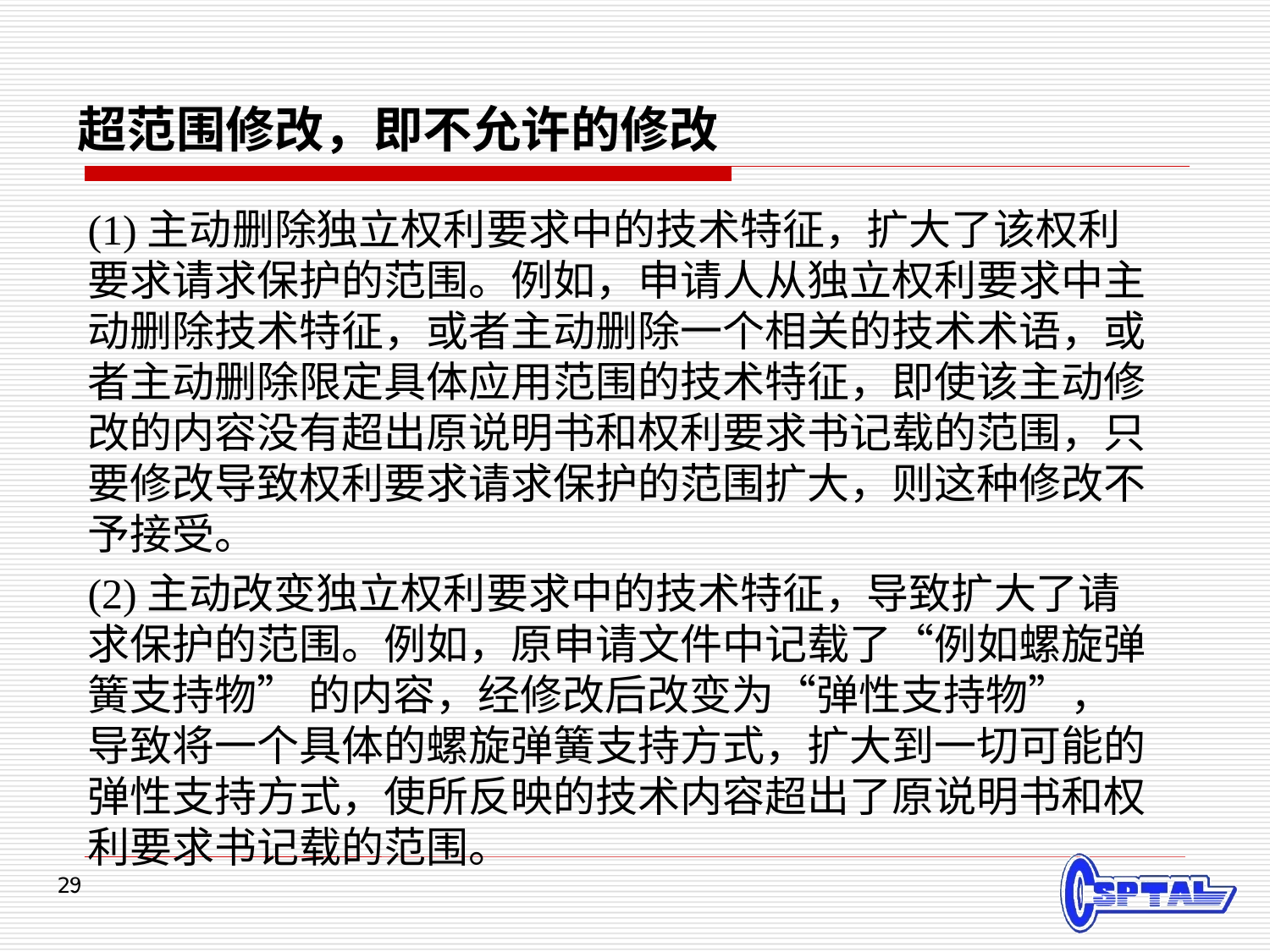

# 超范围修改，即不允许的修改
(1)主动删除独立权利要求中的技术特征，扩大了该权利要求请求保护的范围。例如，申请人从独立权利要求中主动删除技术特征，或者主动删除一个相关的技术术语，或者主动删除限定具体应用范围的技术特征，即使该主动修改的内容没有超出原说明书和权利要求书记载的范围，只要修改导致权利要求请求保护的范围扩大，则这种修改不予接受。
(2)主动改变独立权利要求中的技术特征，导致扩大了请求保护的范围。例如，原申请文件中记载了“例如螺旋弹簧支持物” 的内容，经修改后改变为“弹性支持物”，导致将一个具体的螺旋弹簧支持方式，扩大到一切可能的弹性支持方式，使所反映的技术内容超出了原说明书和权利要求书记载的范围。
29